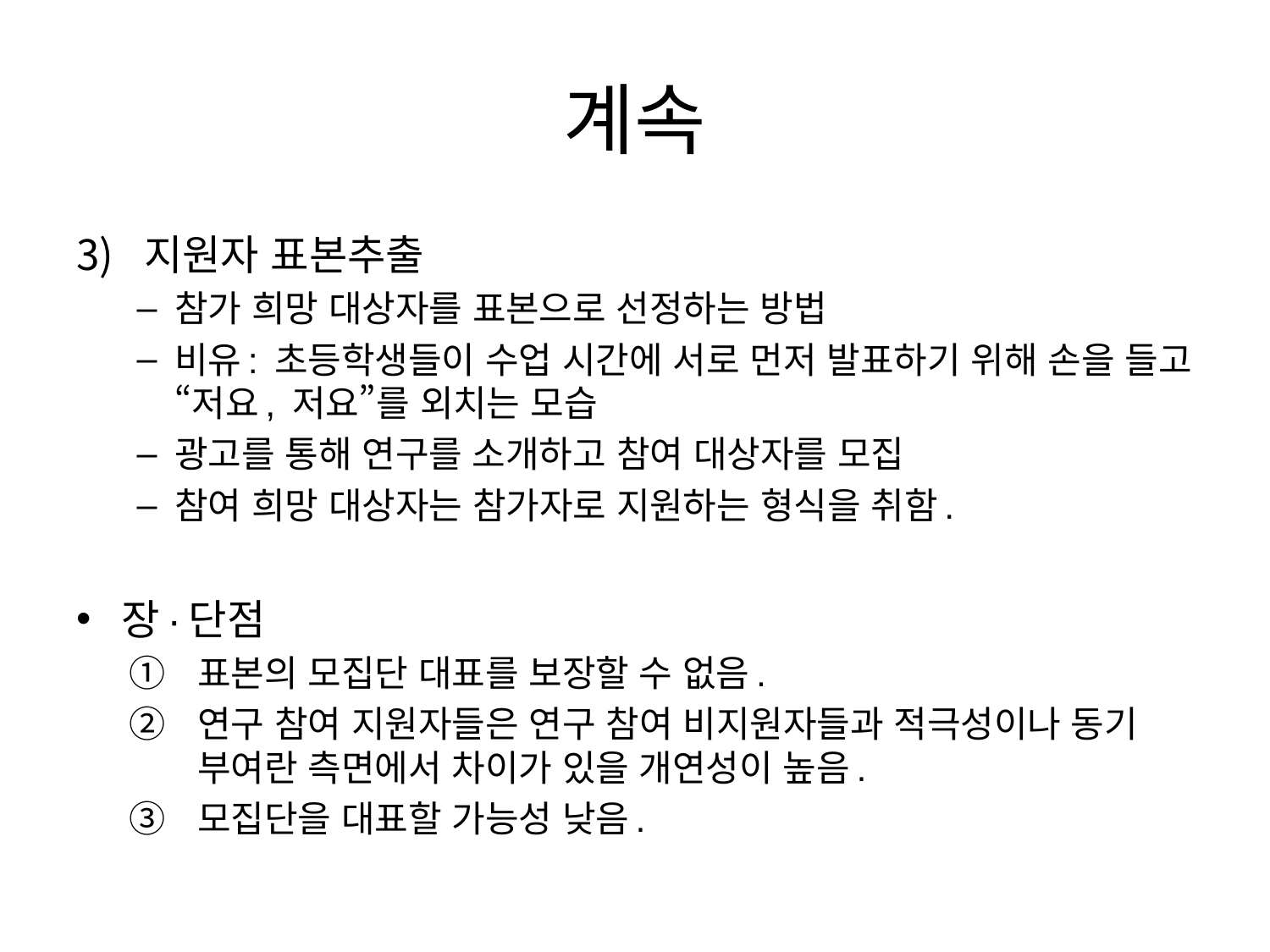

# 계속
지원자 표본추출
참가 희망 대상자를 표본으로 선정하는 방법
비유: 초등학생들이 수업 시간에 서로 먼저 발표하기 위해 손을 들고 “저요, 저요”를 외치는 모습
광고를 통해 연구를 소개하고 참여 대상자를 모집
참여 희망 대상자는 참가자로 지원하는 형식을 취함.

장·단점
표본의 모집단 대표를 보장할 수 없음.
연구 참여 지원자들은 연구 참여 비지원자들과 적극성이나 동기 부여란 측면에서 차이가 있을 개연성이 높음.
모집단을 대표할 가능성 낮음.